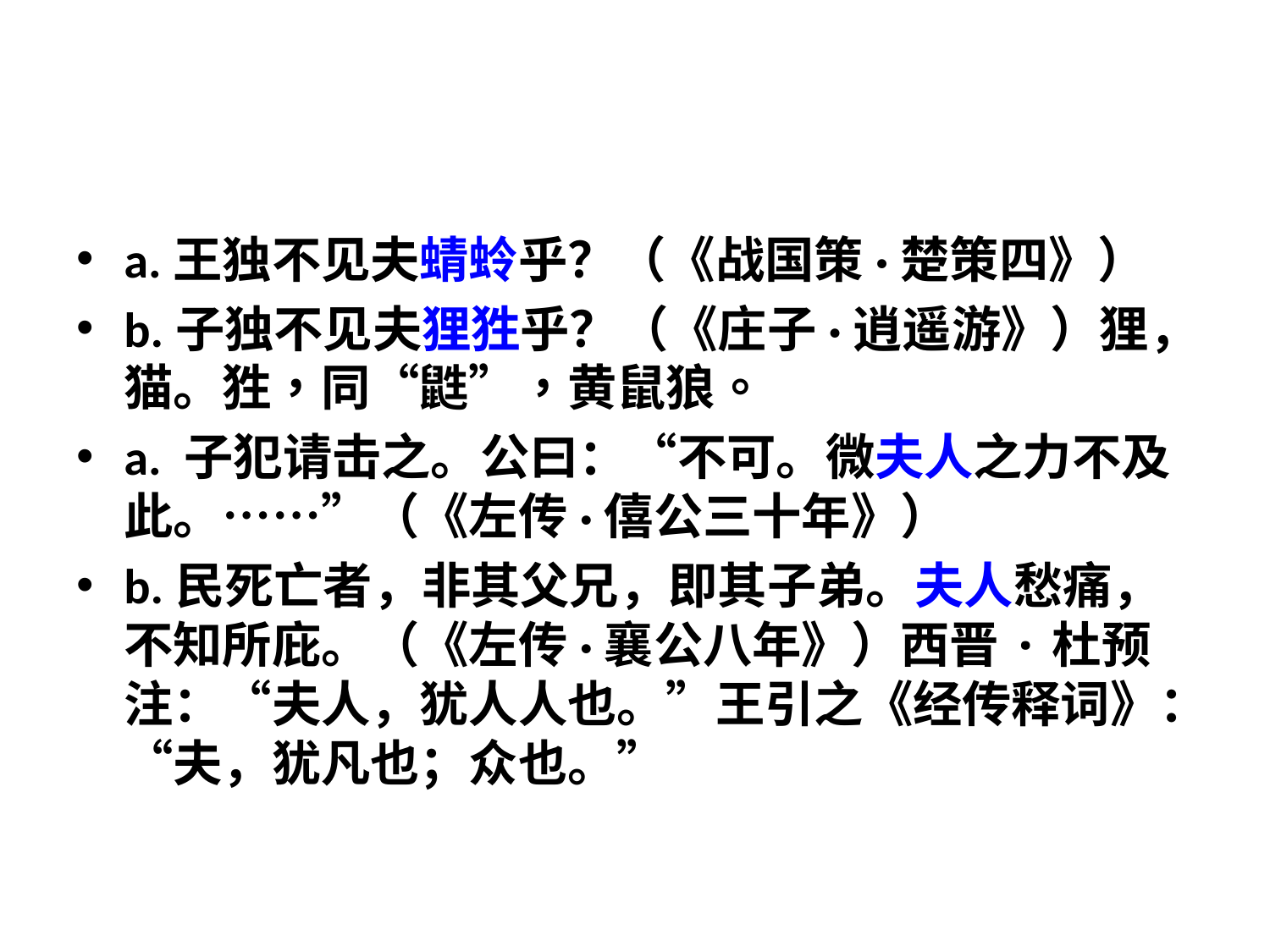

#
a.王独不见夫蜻蛉乎？（《战国策·楚策四》）
b.子独不见夫狸狌乎？（《庄子·逍遥游》）狸，猫。狌，同“鼪”，黄鼠狼。
a. 子犯请击之。公曰：“不可。微夫人之力不及此。……”（《左传·僖公三十年》）
b.民死亡者，非其父兄，即其子弟。夫人愁痛，不知所庇。（《左传·襄公八年》）西晋·杜预注：“夫人，犹人人也。”王引之《经传释词》：“夫，犹凡也；众也。”